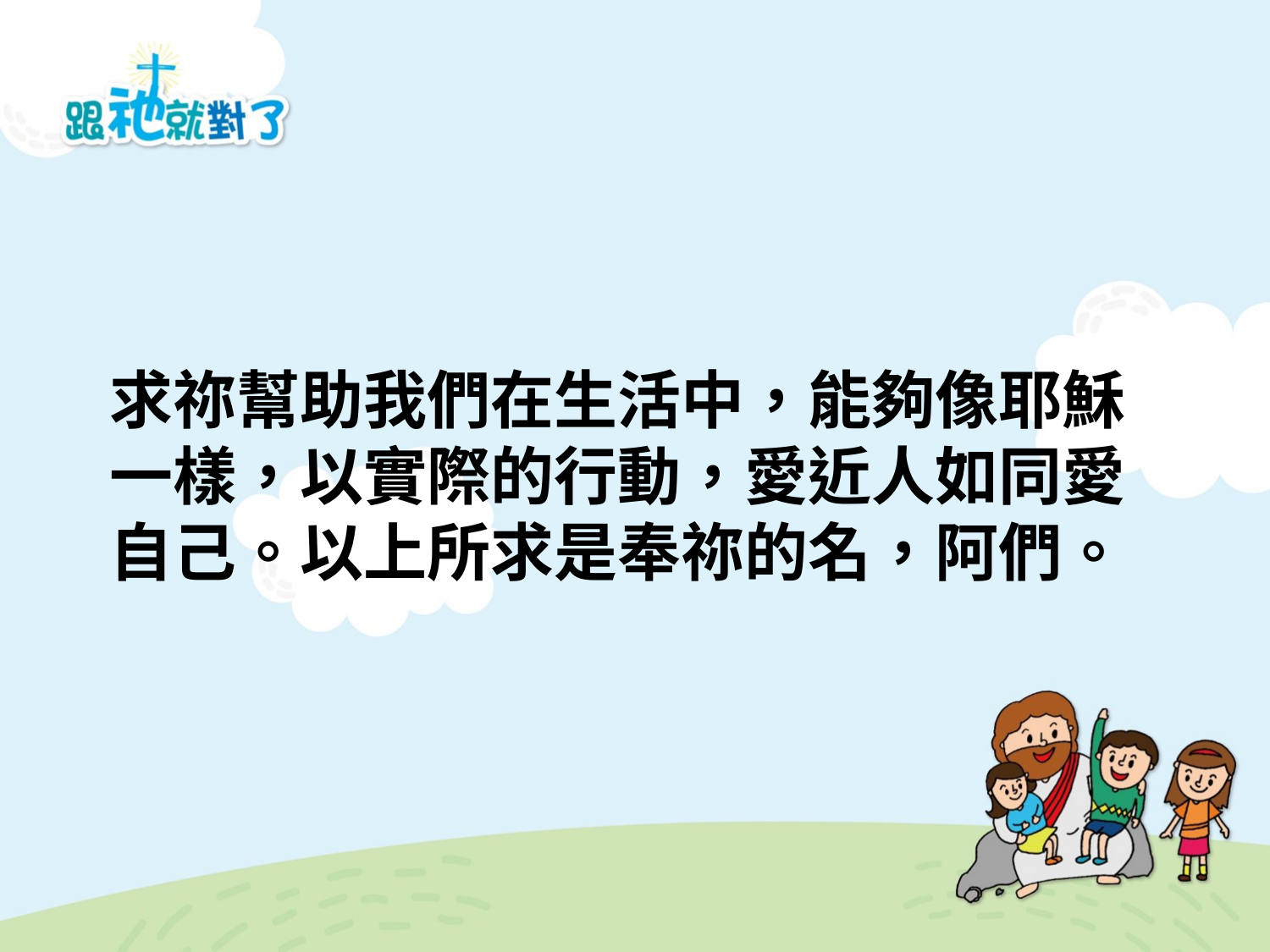

求祢幫助我們在生活中，能夠像耶穌一樣，以實際的行動，愛近人如同愛自己。以上所求是奉祢的名，阿們。